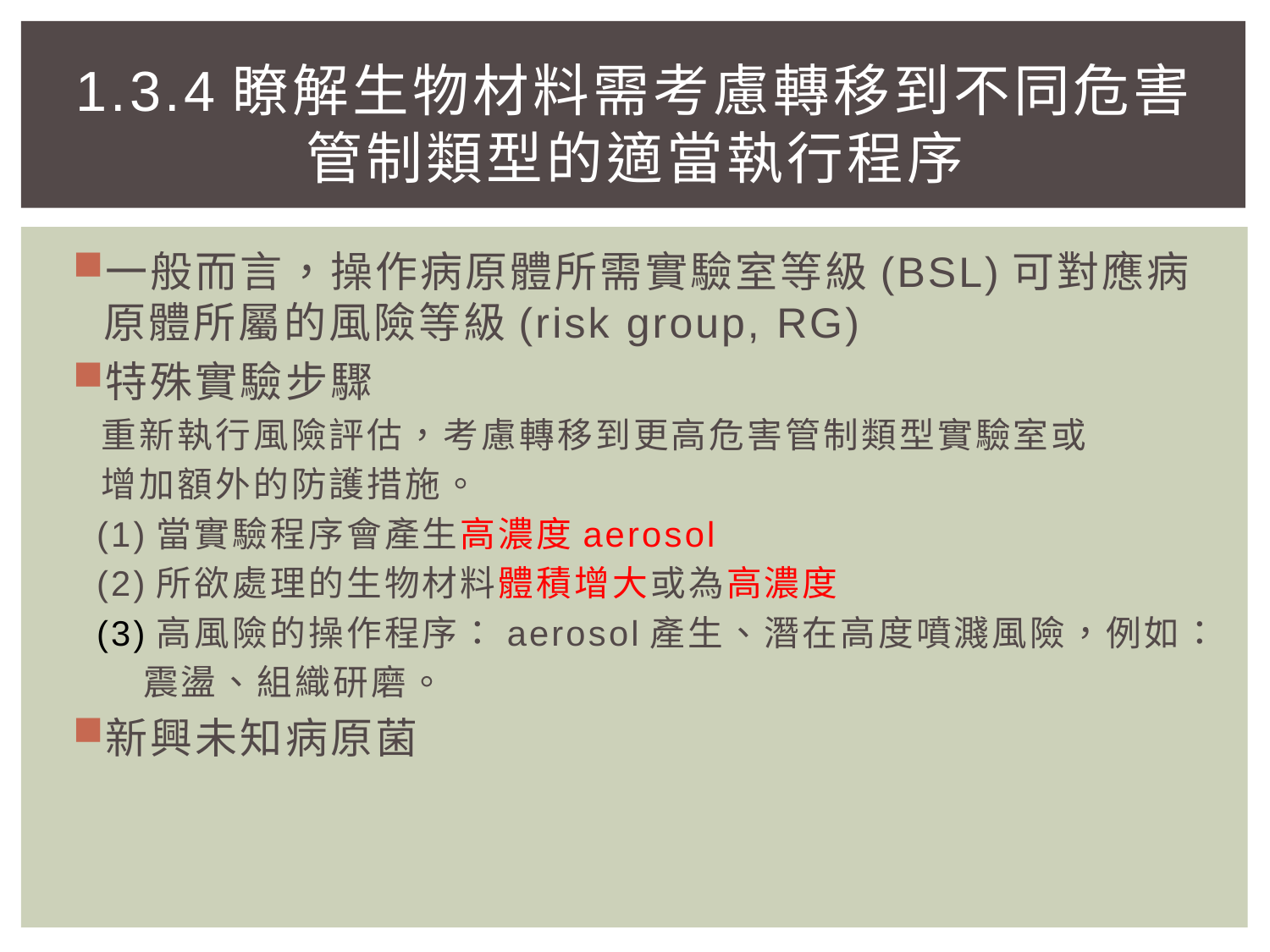

# 1.3.4瞭解生物材料需考慮轉移到不同危害管制類型的適當執行程序
一般而言，操作病原體所需實驗室等級(BSL)可對應病原體所屬的風險等級(risk group, RG)
特殊實驗步驟
  重新執行風險評估，考慮轉移到更高危害管制類型實驗室或
  增加額外的防護措施。
  (1)當實驗程序會產生高濃度aerosol
  (2)所欲處理的生物材料體積增大或為高濃度
  (3)高風險的操作程序：aerosol產生、潛在高度噴濺風險，例如：
      震盪、組織研磨。
新興未知病原菌